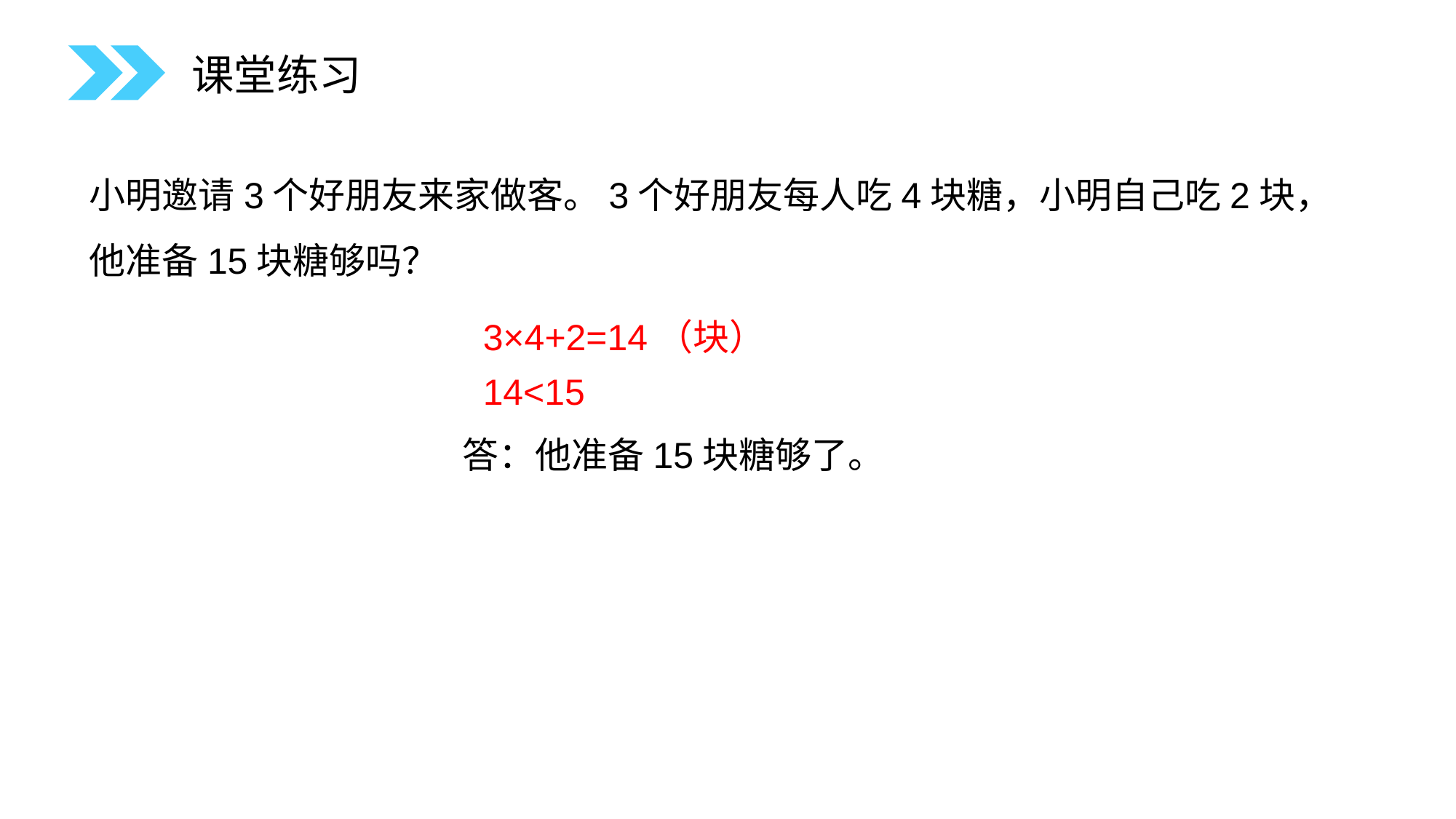

课堂练习
小明邀请3个好朋友来家做客。3个好朋友每人吃4块糖，小明自己吃2块，他准备15块糖够吗？
3×4+2=14（块）
14<15
答：他准备15块糖够了。